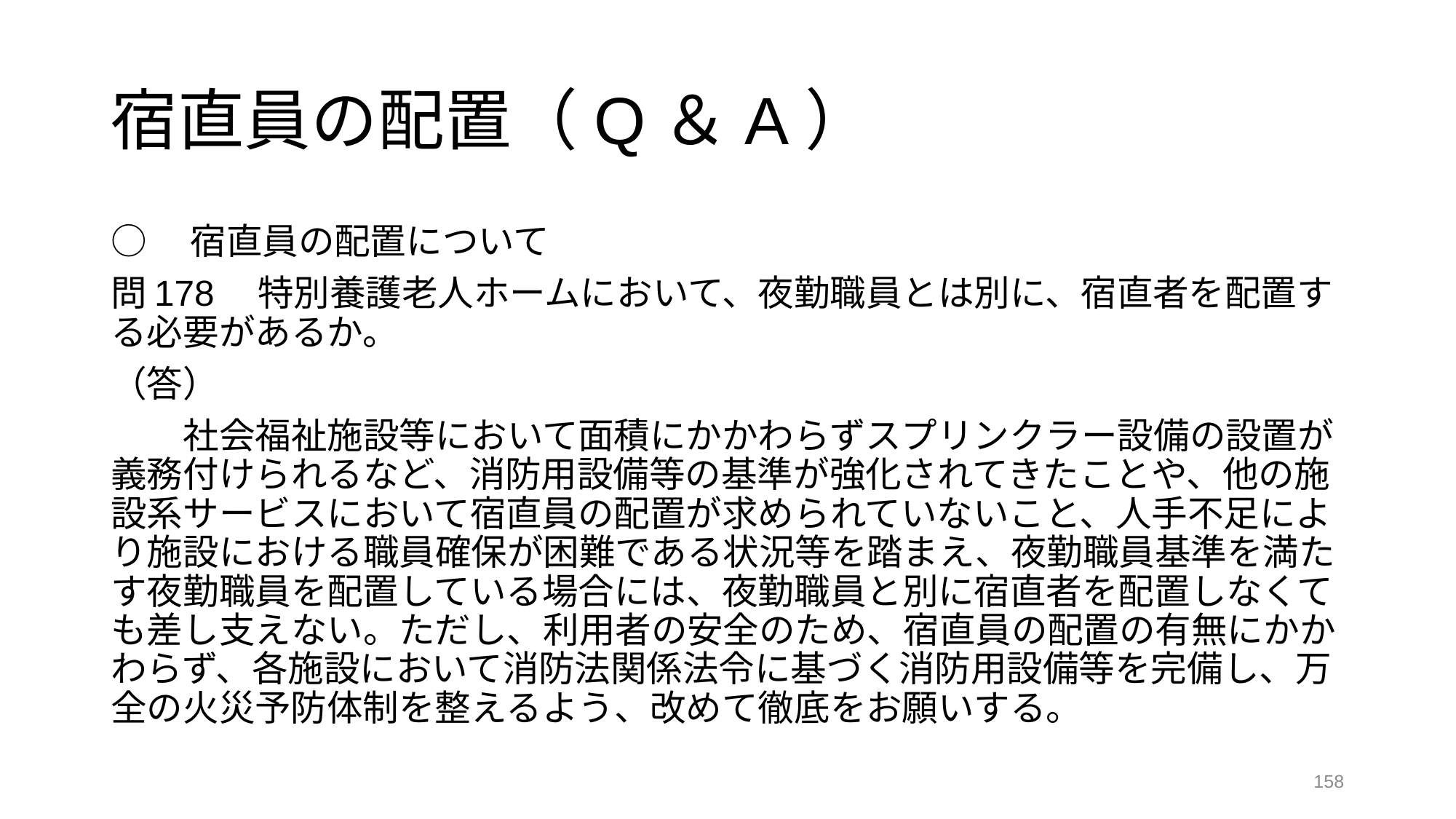

# 宿直員の配置（Q＆A）
○　宿直員の配置について
問178　特別養護老人ホームにおいて、夜勤職員とは別に、宿直者を配置する必要があるか。
（答）
　　社会福祉施設等において面積にかかわらずスプリンクラー設備の設置が義務付けられるなど、消防用設備等の基準が強化されてきたことや、他の施設系サービスにおいて宿直員の配置が求められていないこと、人手不足により施設における職員確保が困難である状況等を踏まえ、夜勤職員基準を満たす夜勤職員を配置している場合には、夜勤職員と別に宿直者を配置しなくても差し支えない。ただし、利用者の安全のため、宿直員の配置の有無にかかわらず、各施設において消防法関係法令に基づく消防用設備等を完備し、万全の火災予防体制を整えるよう、改めて徹底をお願いする。

158